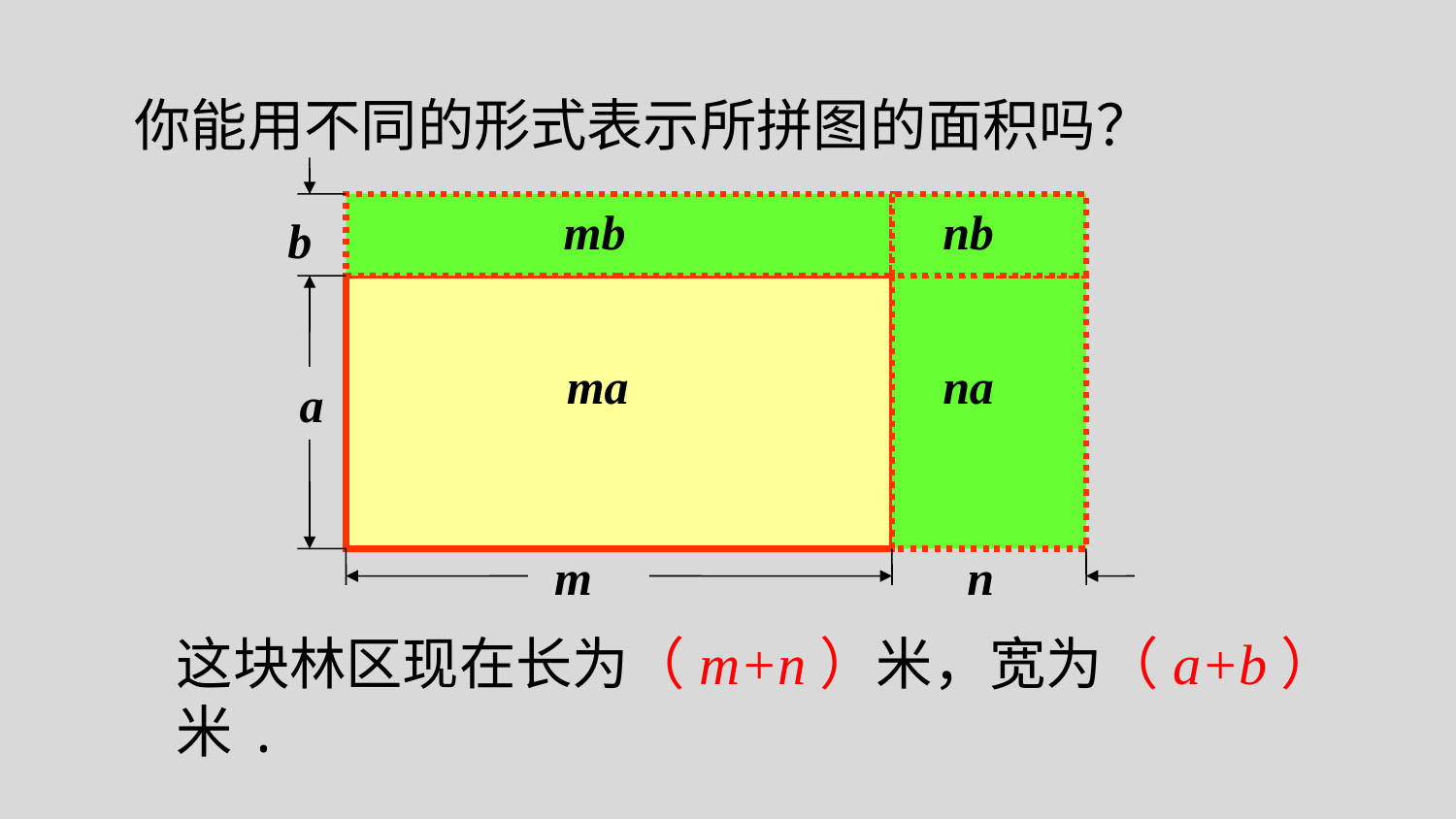

你能用不同的形式表示所拼图的面积吗？

b
n

mb
nb

a

m

ma
na
这块林区现在长为（m+n）米，宽为（a+b）米.